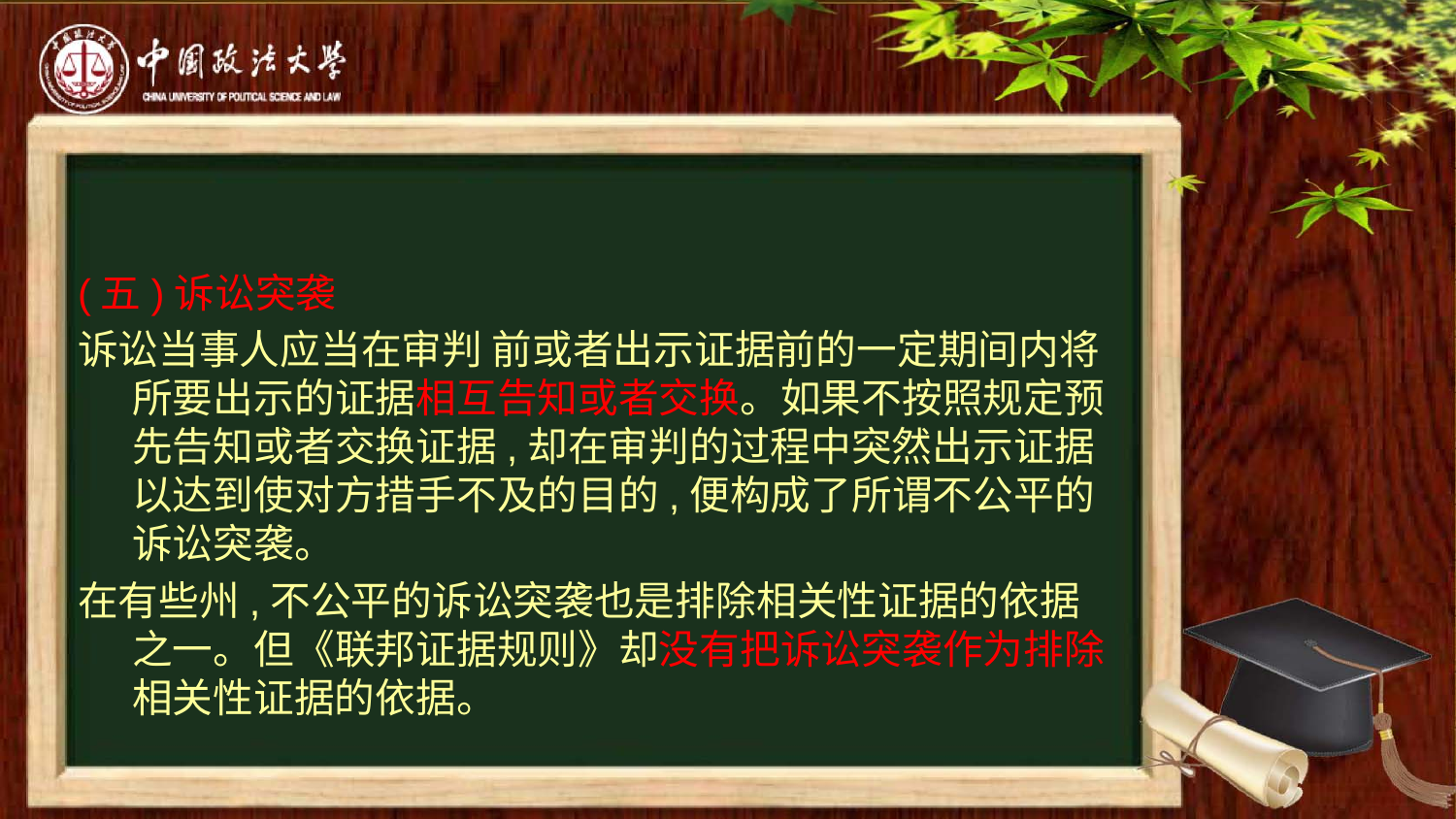

#
(五)诉讼突袭
诉讼当事人应当在审判 前或者出示证据前的一定期间内将所要出示的证据相互告知或者交换。如果不按照规定预先告知或者交换证据,却在审判的过程中突然出示证据以达到使对方措手不及的目的,便构成了所谓不公平的诉讼突袭。
在有些州,不公平的诉讼突袭也是排除相关性证据的依据之一。但《联邦证据规则》却没有把诉讼突袭作为排除相关性证据的依据。